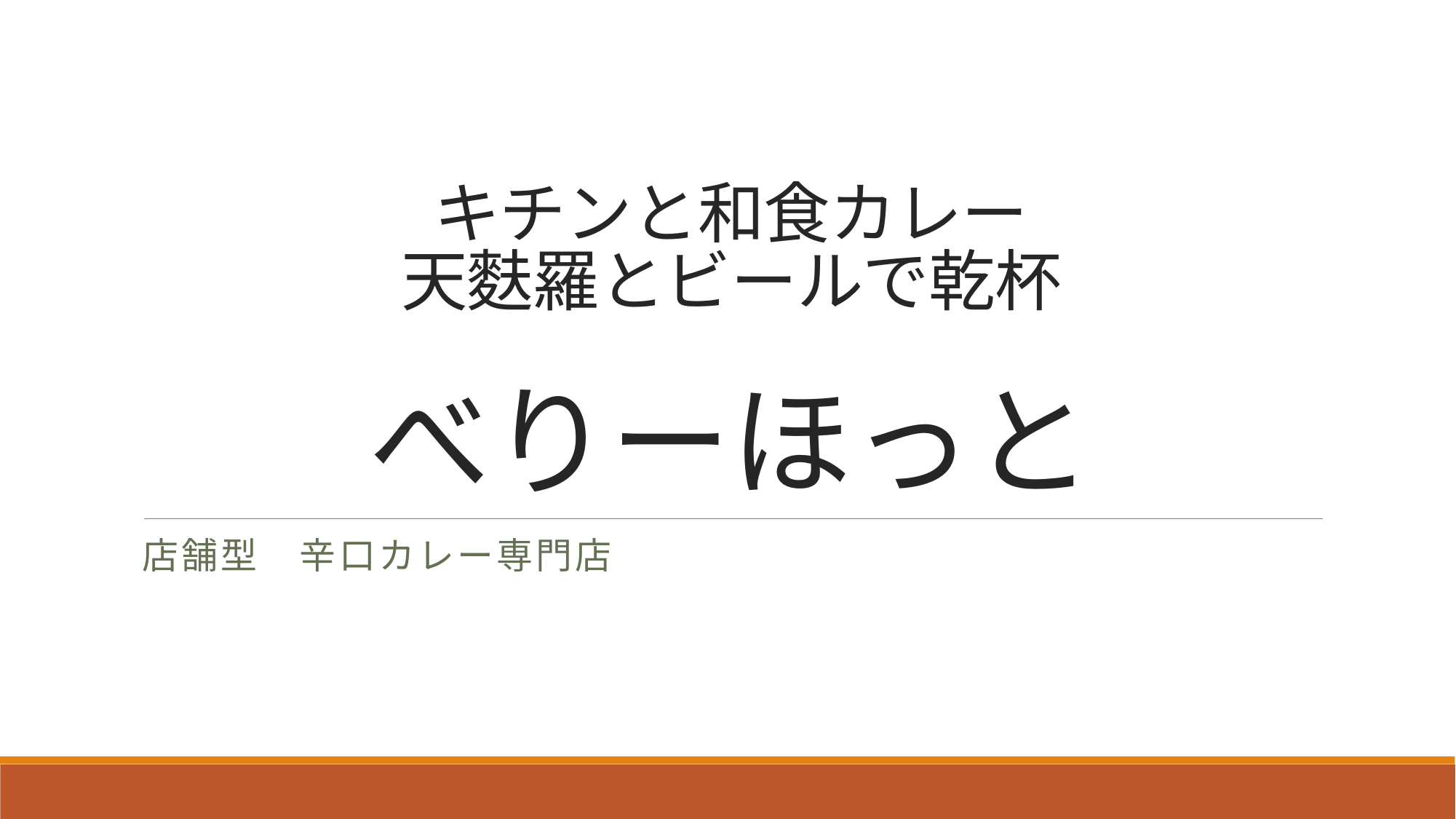

# キチンと和食カレー 天麩羅とビールで乾杯 べりーほっと
店舗型　辛口カレー専門店